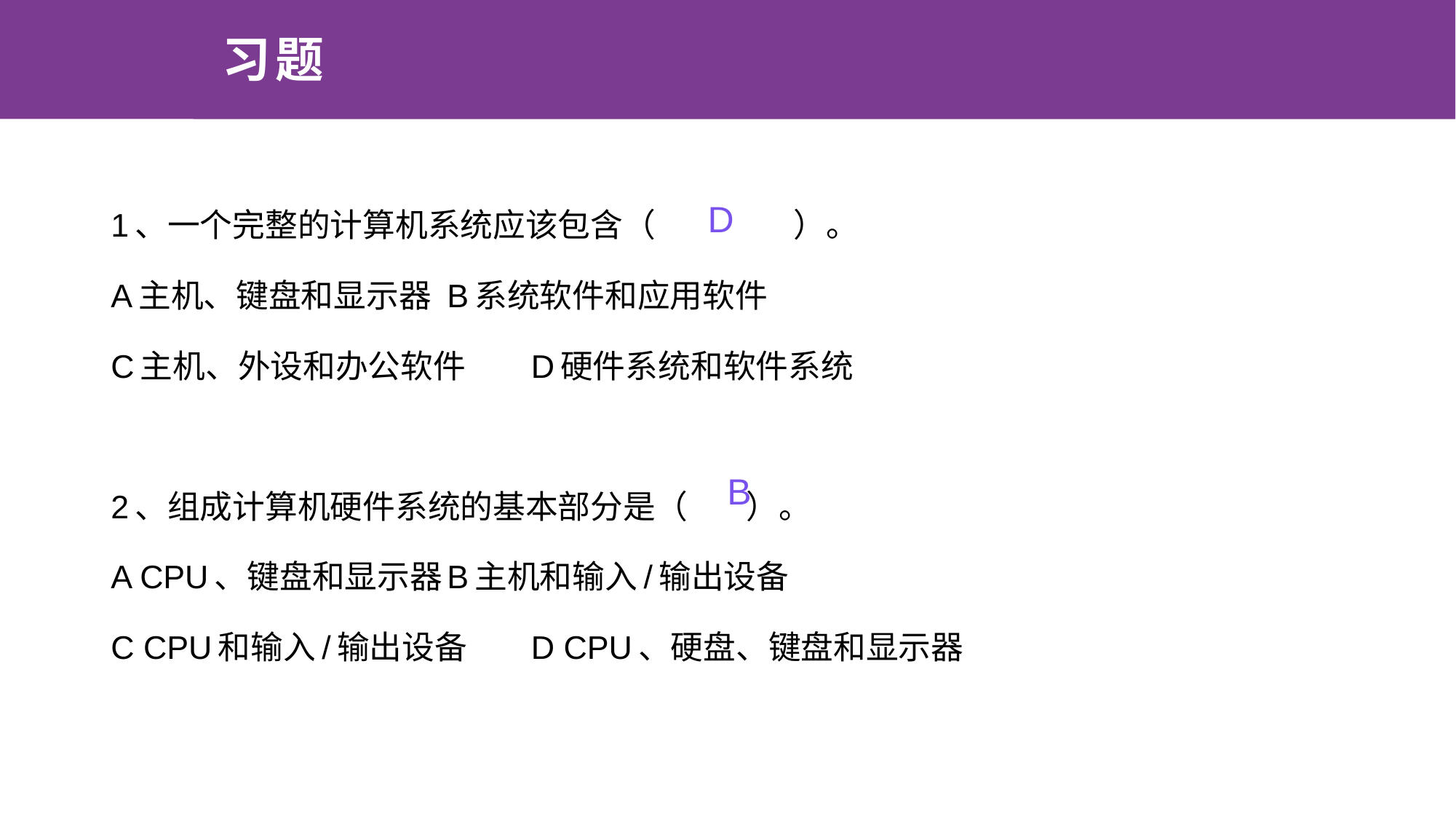

# 习题
1、一个完整的计算机系统应该包含（                   ）。
A主机、键盘和显示器	B系统软件和应用软件
C主机、外设和办公软件	D硬件系统和软件系统

2、组成计算机硬件系统的基本部分是（        ）。
A CPU、键盘和显示器	B主机和输入/输出设备
C CPU和输入/输出设备	D CPU、硬盘、键盘和显示器

D
B